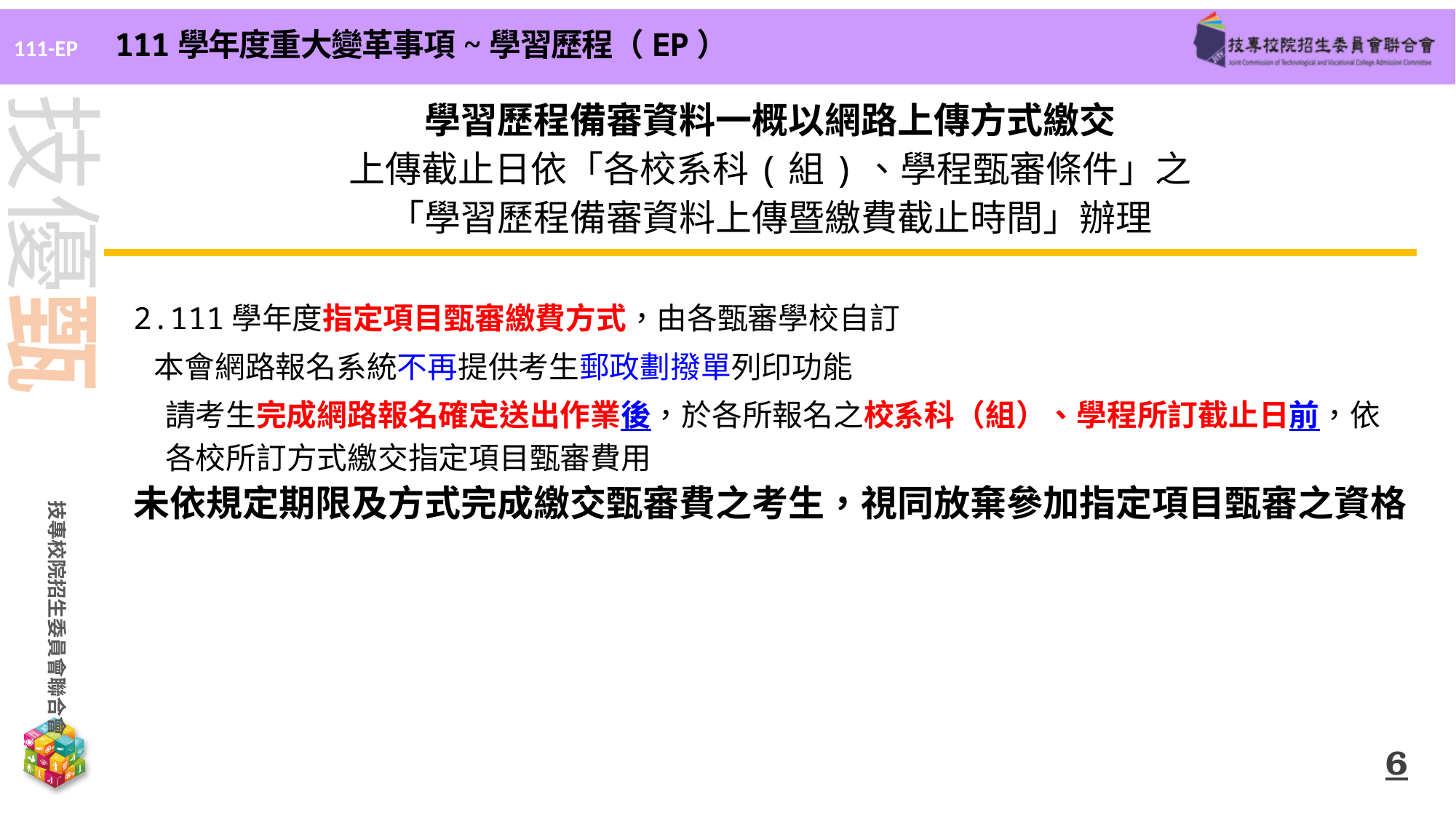

111學年度重大變革事項~學習歷程（EP）
學習歷程備審資料一概以網路上傳方式繳交
上傳截止日依「各校系科(組)、學程甄審條件」之
「學習歷程備審資料上傳暨繳費截止時間」辦理

111學年度指定項目甄審繳費方式，由各甄審學校自訂
  本會網路報名系統不再提供考生郵政劃撥單列印功能
請考生完成網路報名確定送出作業後，於各所報名之校系科（組）、學程所訂截止日前，依各校所訂方式繳交指定項目甄審費用
未依規定期限及方式完成繳交甄審費之考生，視同放棄參加指定項目甄審之資格